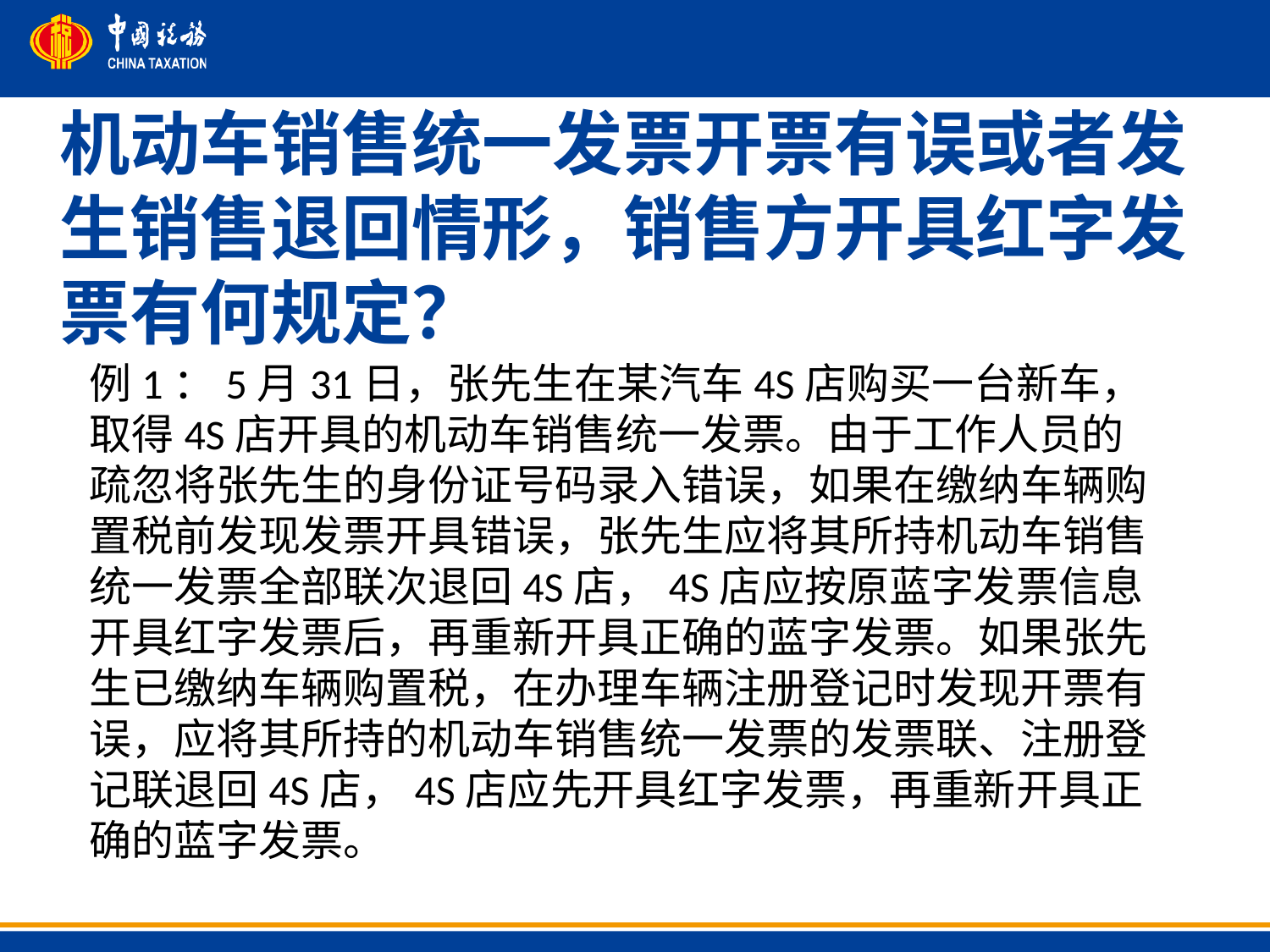

# 机动车销售统一发票开票有误或者发生销售退回情形，销售方开具红字发票有何规定？
例1：5月31日，张先生在某汽车4S店购买一台新车，取得4S店开具的机动车销售统一发票。由于工作人员的疏忽将张先生的身份证号码录入错误，如果在缴纳车辆购置税前发现发票开具错误，张先生应将其所持机动车销售统一发票全部联次退回4S店，4S店应按原蓝字发票信息开具红字发票后，再重新开具正确的蓝字发票。如果张先生已缴纳车辆购置税，在办理车辆注册登记时发现开票有误，应将其所持的机动车销售统一发票的发票联、注册登记联退回4S店，4S店应先开具红字发票，再重新开具正确的蓝字发票。